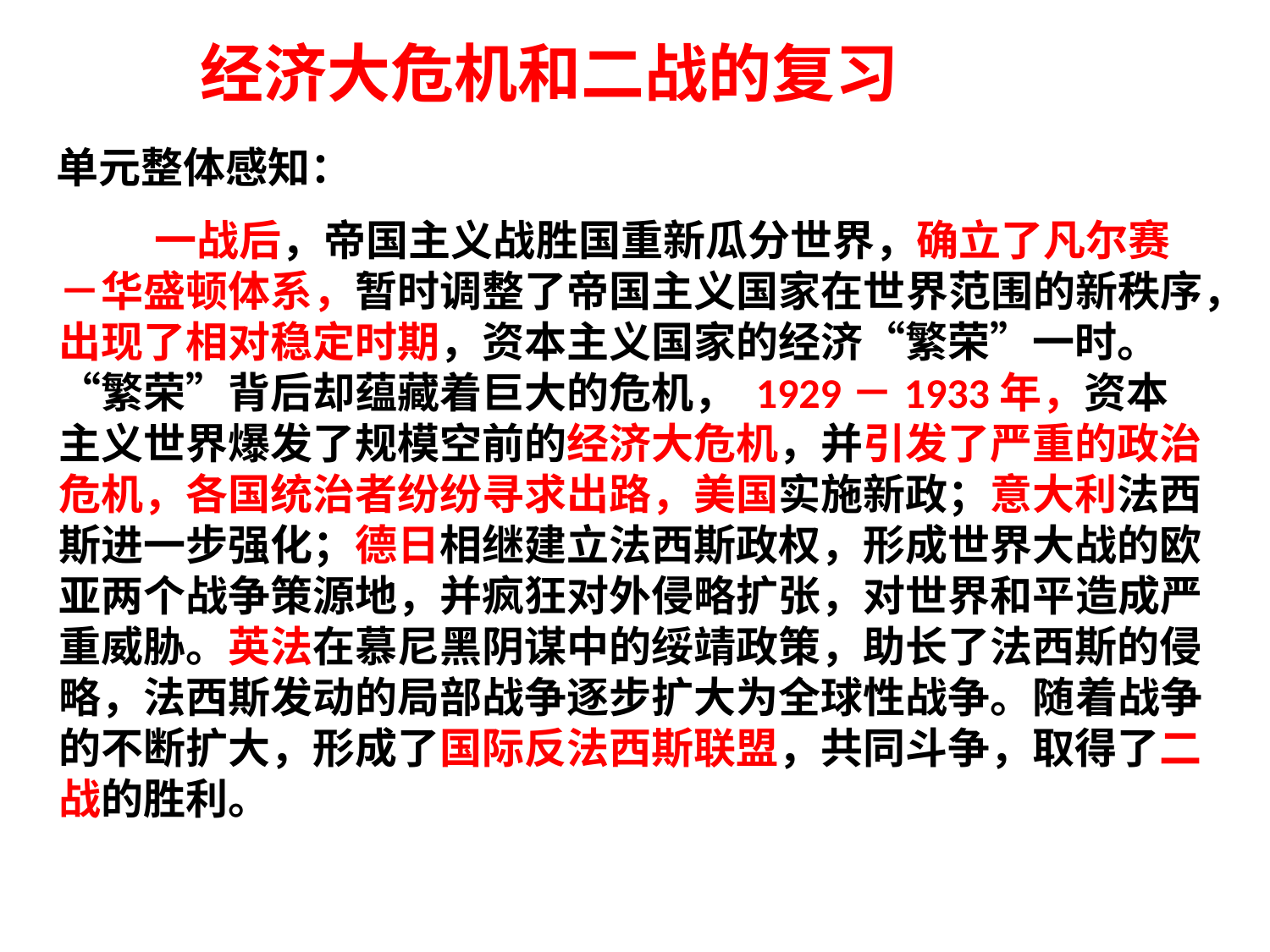

经济大危机和二战的复习
单元整体感知：

         一战后，帝国主义战胜国重新瓜分世界，确立了凡尔赛－华盛顿体系，暂时调整了帝国主义国家在世界范围的新秩序，出现了相对稳定时期，资本主义国家的经济“繁荣”一时。“繁荣”背后却蕴藏着巨大的危机， 1929－1933年，资本主义世界爆发了规模空前的经济大危机，并引发了严重的政治危机，各国统治者纷纷寻求出路，美国实施新政；意大利法西斯进一步强化；德日相继建立法西斯政权，形成世界大战的欧亚两个战争策源地，并疯狂对外侵略扩张，对世界和平造成严重威胁。英法在慕尼黑阴谋中的绥靖政策，助长了法西斯的侵略，法西斯发动的局部战争逐步扩大为全球性战争。随着战争的不断扩大，形成了国际反法西斯联盟，共同斗争，取得了二战的胜利。